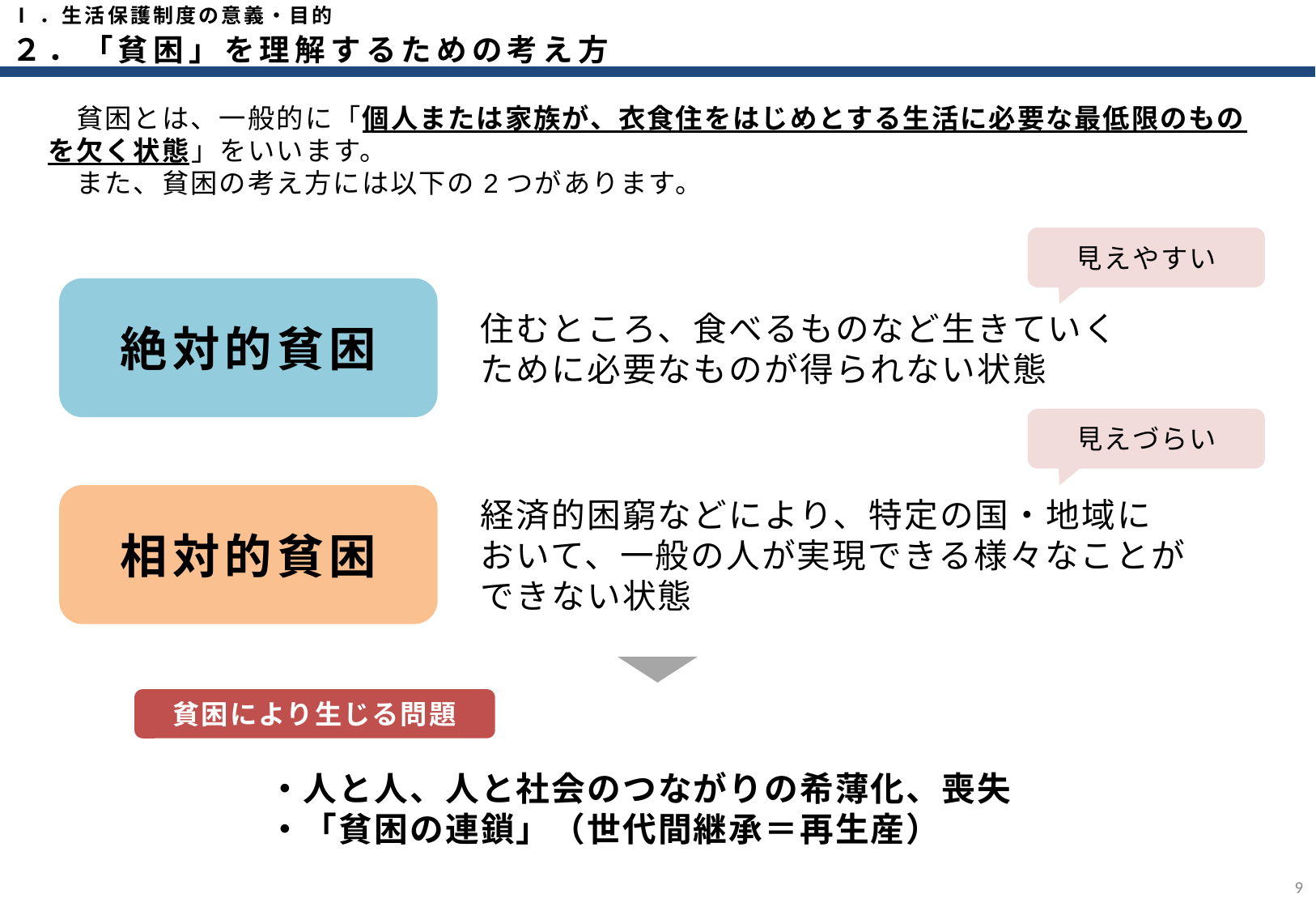

Ⅰ．生活保護制度の意義・目的
２．「貧困」を理解するための考え方
　貧困とは、一般的に「個人または家族が、衣食住をはじめとする生活に必要な最低限のものを欠く状態」をいいます。
　また、貧困の考え方には以下の2つがあります。

見えやすい

絶対的貧困
住むところ、食べるものなど生きていく
ために必要なものが得られない状態
見えづらい

経済的困窮などにより、特定の国・地域において、一般の人が実現できる様々なことができない状態
相対的貧困

貧困により生じる問題
・人と人、人と社会のつながりの希薄化、喪失
・「貧困の連鎖」（世代間継承＝再生産）
9